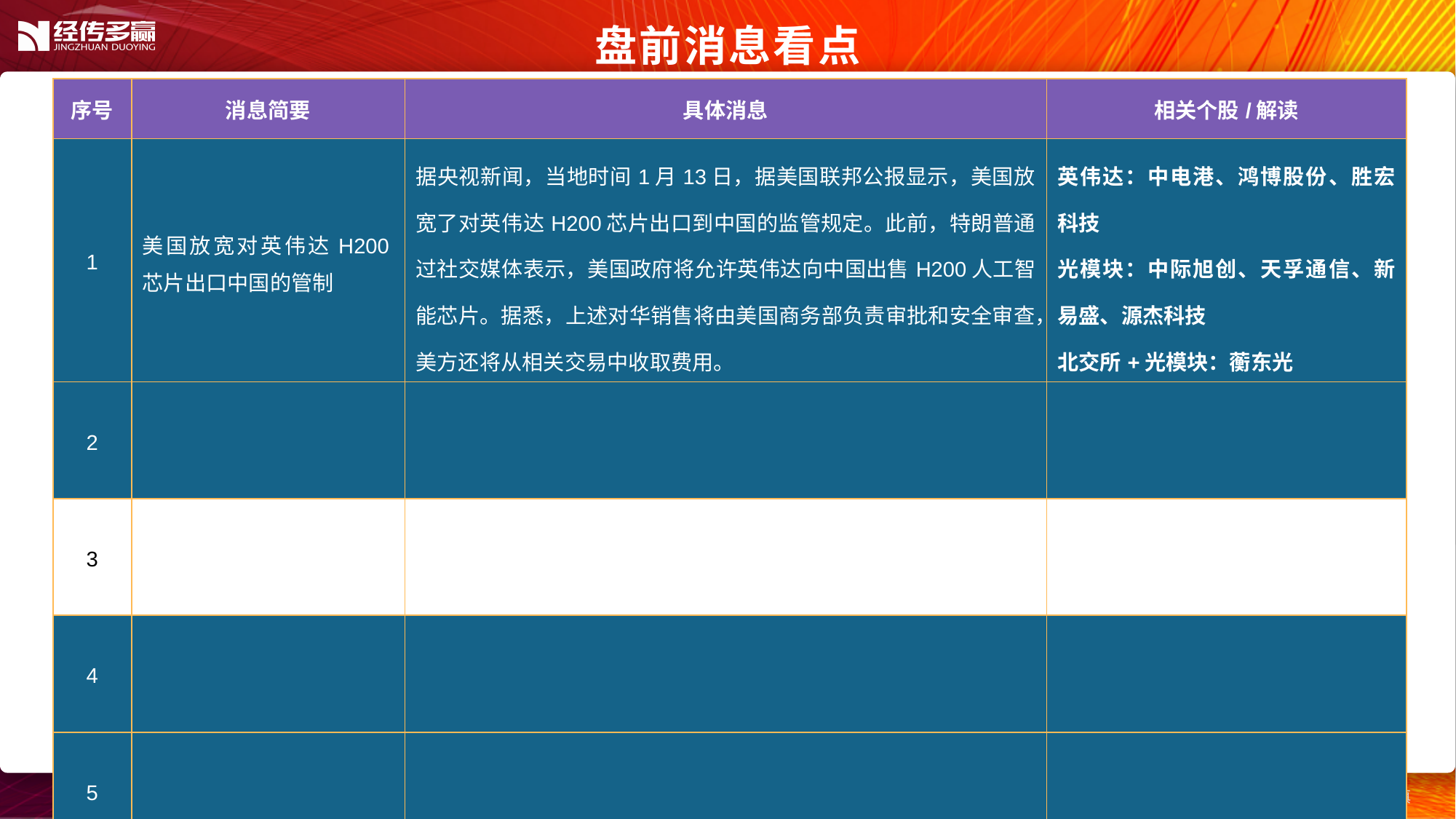

盘前消息看点
| 序号 | 消息简要 | 具体消息 | 相关个股/解读 |
| --- | --- | --- | --- |
| 1 | 美国放宽对英伟达H200芯片出口中国的管制 | 据央视新闻，当地时间1月13日，据美国联邦公报显示，美国放宽了对英伟达H200芯片出口到中国的监管规定。此前，特朗普通过社交媒体表示，美国政府将允许英伟达向中国出售H200人工智能芯片。据悉，上述对华销售将由美国商务部负责审批和安全审查，美方还将从相关交易中收取费用。 | 英伟达：中电港、鸿博股份、胜宏科技 光模块：中际旭创、天孚通信、新易盛、源杰科技 北交所+光模块：蘅东光 |
| 2 |  |  |  |
| 3 |  |  |  |
| 4 |  |  |  |
| 5 |  |  |  |